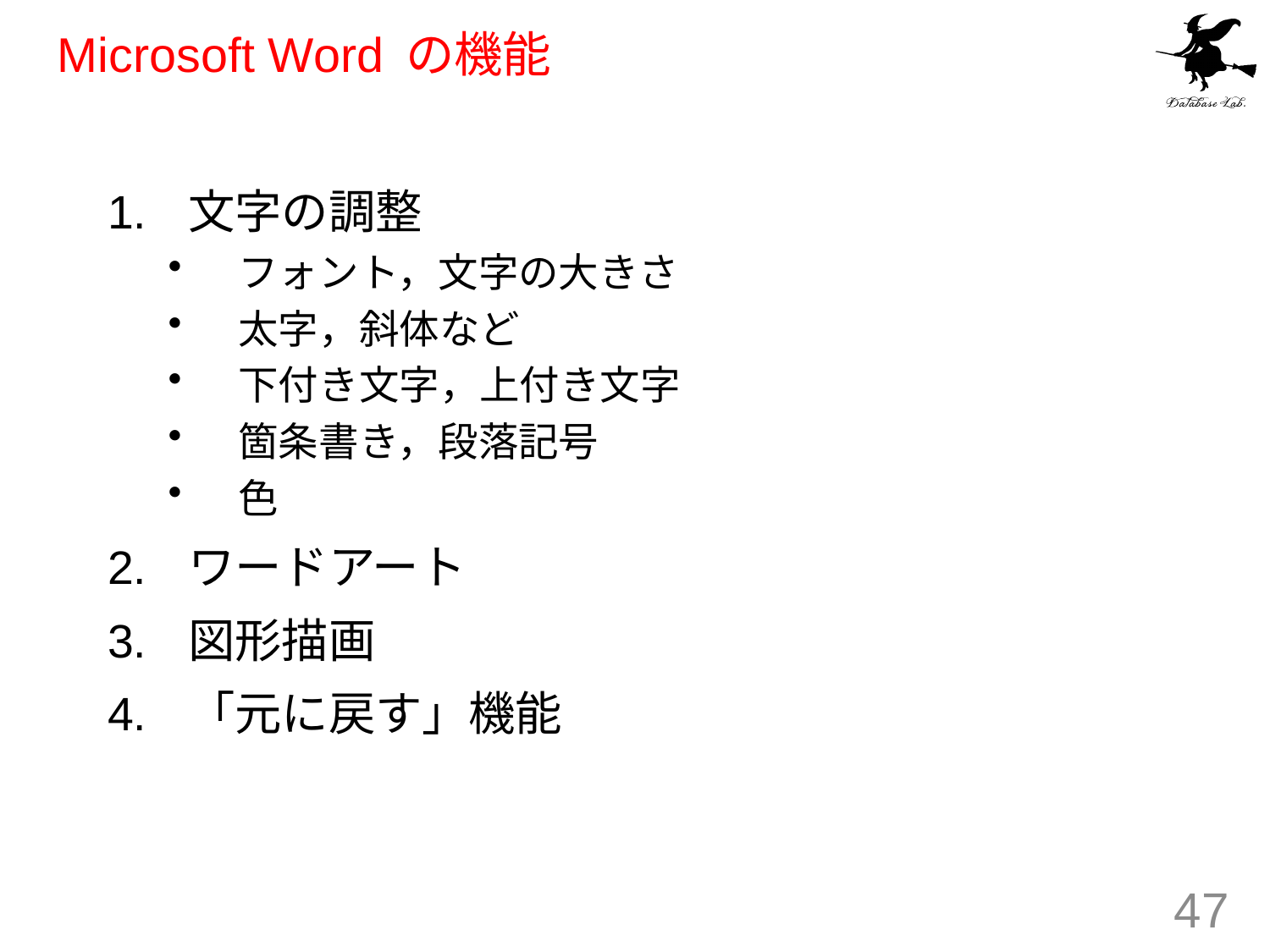

# Microsoft Word の機能
文字の調整
フォント，文字の大きさ
太字，斜体など
下付き文字，上付き文字
箇条書き，段落記号
色
ワードアート
図形描画
「元に戻す」機能

47